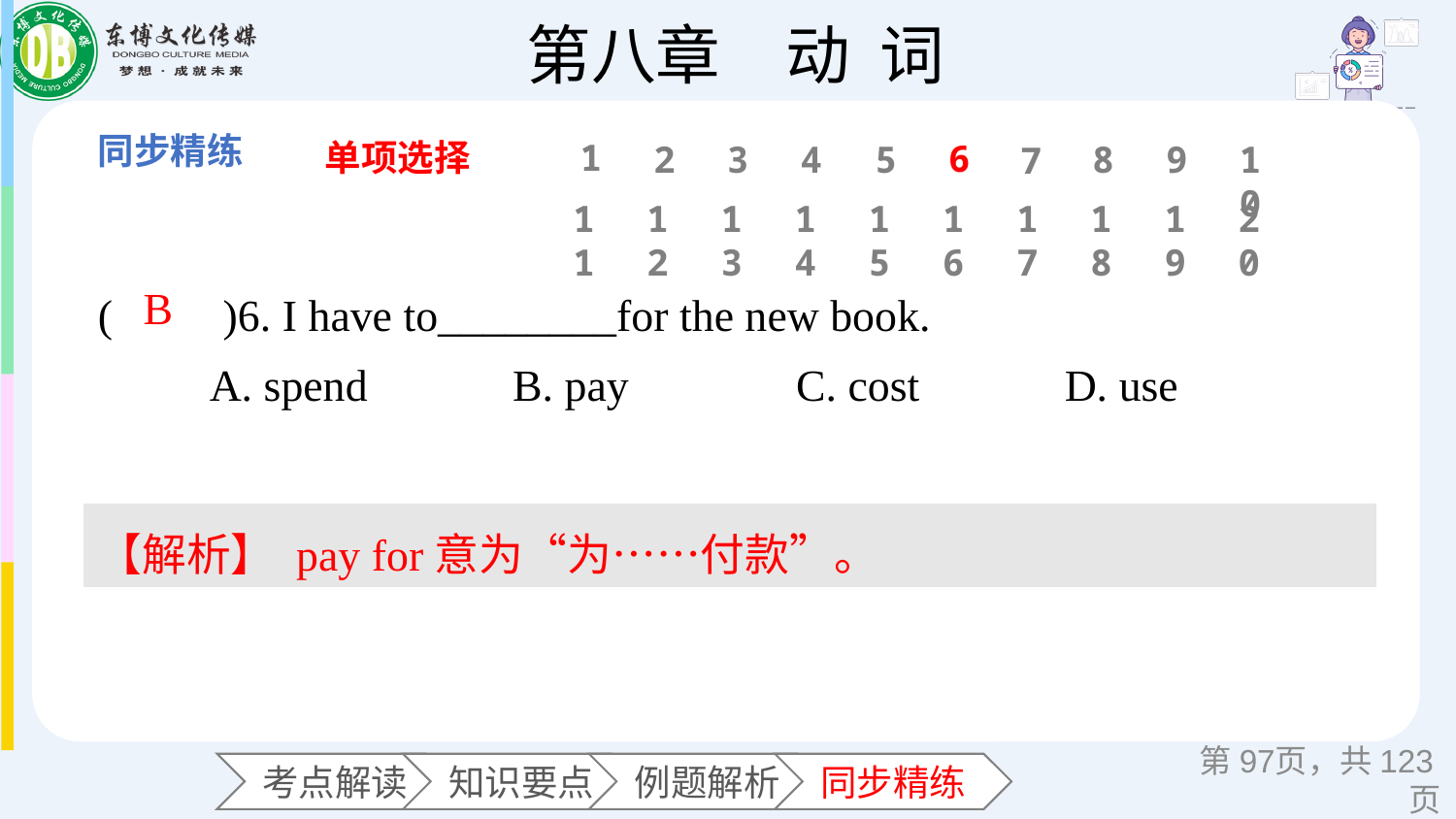

单项选择
1
6
2
3
4
5
8
9
10
7
11
12
13
14
15
16
17
18
19
20
(　　)6. I have to________for the new book.
          A. spend             B. pay               C. cost             D. use
B
【解析】 pay for意为“为……付款”。
第97页，共123页